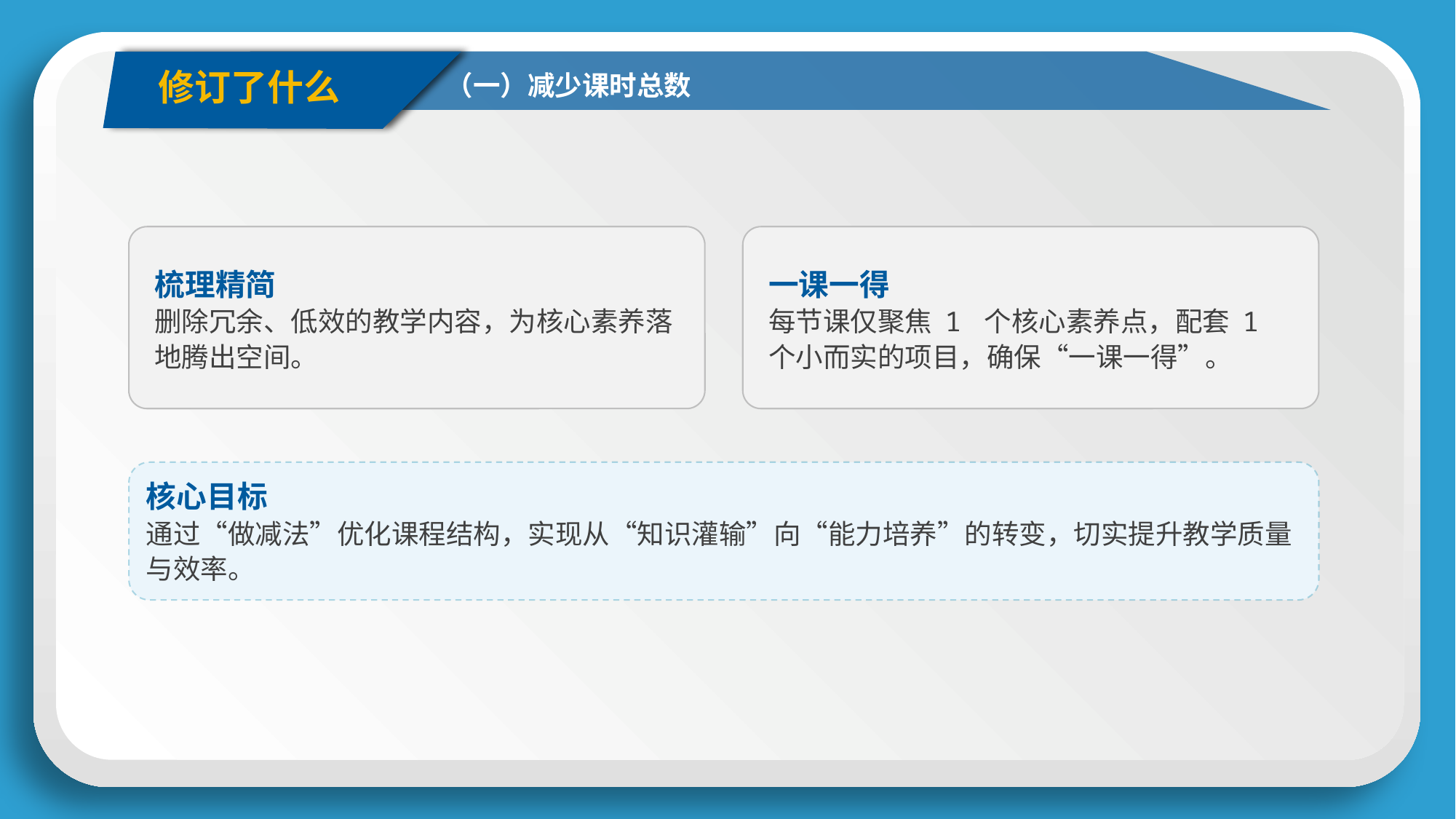

修订了什么
（一）减少课时总数

梳理精简
删除冗余、低效的教学内容，为核心素养落地腾出空间。
一课一得
每节课仅聚焦 1 个核心素养点，配套 1 个小而实的项目，确保“一课一得”。

核心目标
通过“做减法”优化课程结构，实现从“知识灌输”向“能力培养”的转变，切实提升教学质量与效率。